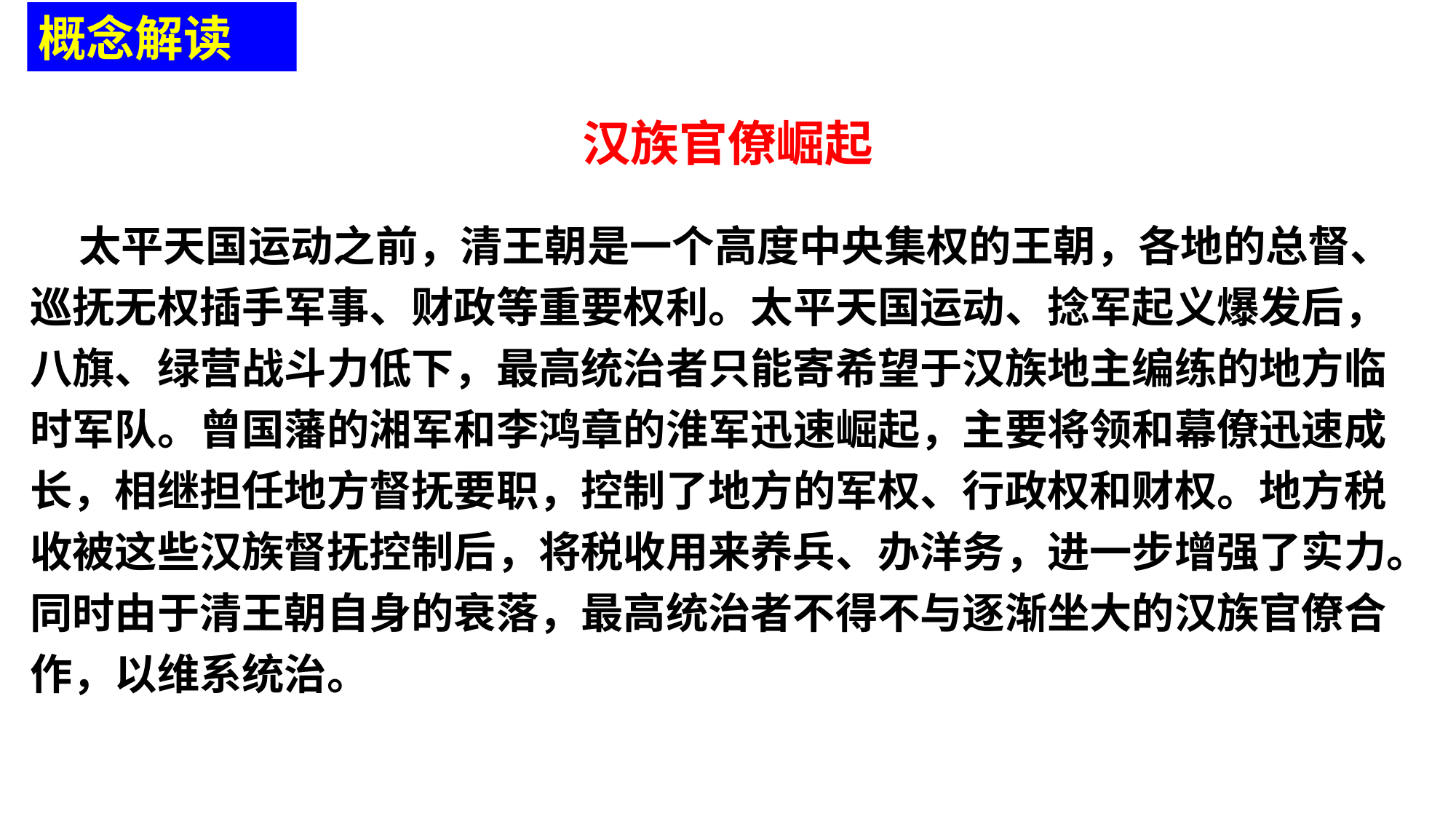

概念解读
汉族官僚崛起
    太平天国运动之前，清王朝是一个高度中央集权的王朝，各地的总督、巡抚无权插手军事、财政等重要权利。太平天国运动、捻军起义爆发后，八旗、绿营战斗力低下，最高统治者只能寄希望于汉族地主编练的地方临时军队。曾国藩的湘军和李鸿章的淮军迅速崛起，主要将领和幕僚迅速成长，相继担任地方督抚要职，控制了地方的军权、行政权和财权。地方税收被这些汉族督抚控制后，将税收用来养兵、办洋务，进一步增强了实力。同时由于清王朝自身的衰落，最高统治者不得不与逐渐坐大的汉族官僚合作，以维系统治。